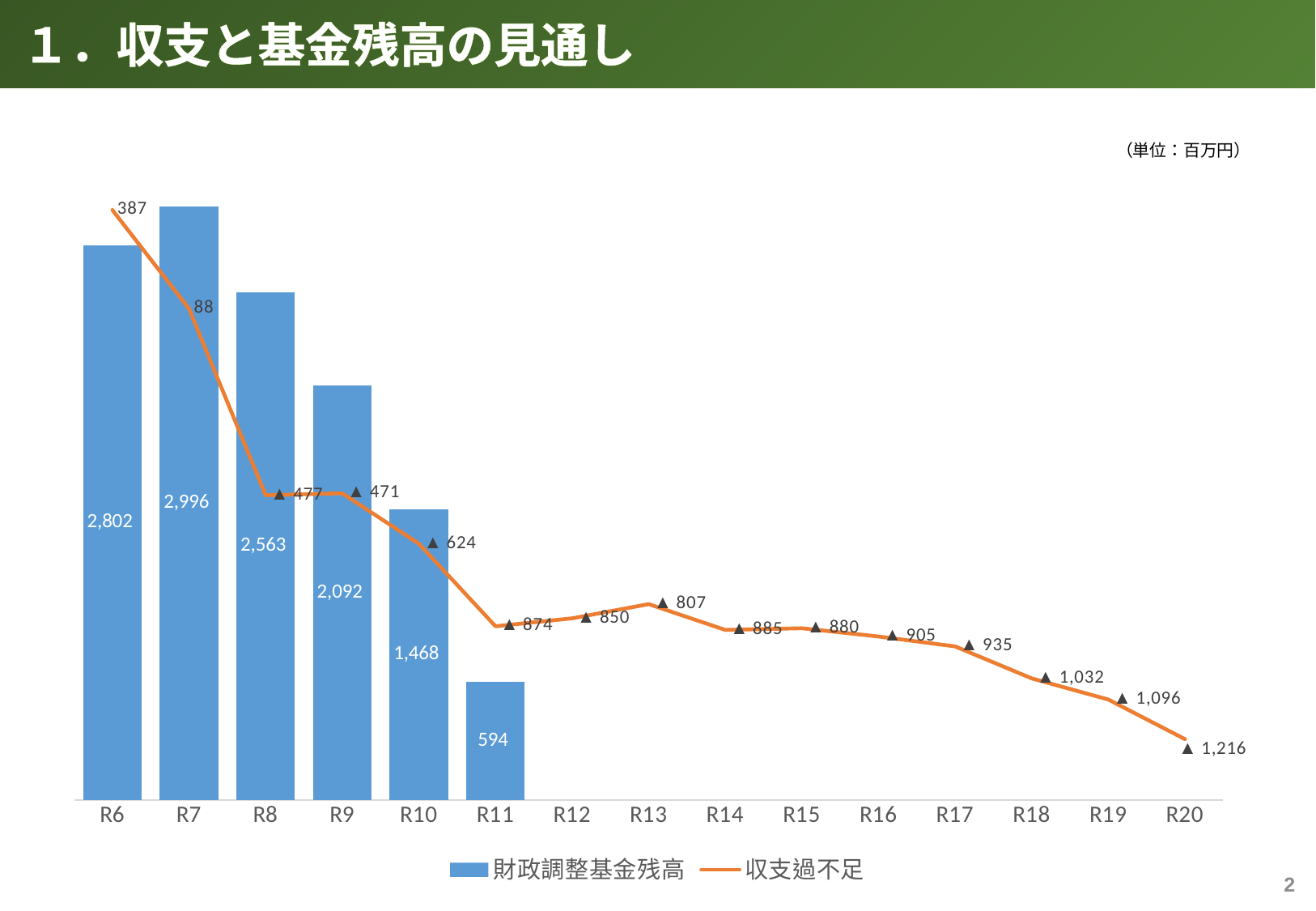

１．収支と基金残高の見通し
（単位：百万円）

### Chart

| Category |  |  |
|---|---|---|
| R6 | 2802.0 | 387.0 |
| R7 | 2996.0 | 88.0 |
| R8 | 2563.0 | -477.0 |
| R9 | 2092.0 | -471.0 |
| R10 | 1468.0 | -624.0 |
| R11 | 594.0 | -874.0 |
| R12 | -256.0 | -850.0 |
| R13 | -1063.0 | -807.0 |
| R14 | -1948.0 | -885.0 |
| R15 | -2828.0 | -880.0 |
| R16 | -3733.0 | -905.0 |
| R17 | -4668.0 | -935.0 |
| R18 | -5700.0 | -1032.0 |
| R19 | -6796.0 | -1096.0 |
| R20 | -8012.0 | -1216.0 |
2